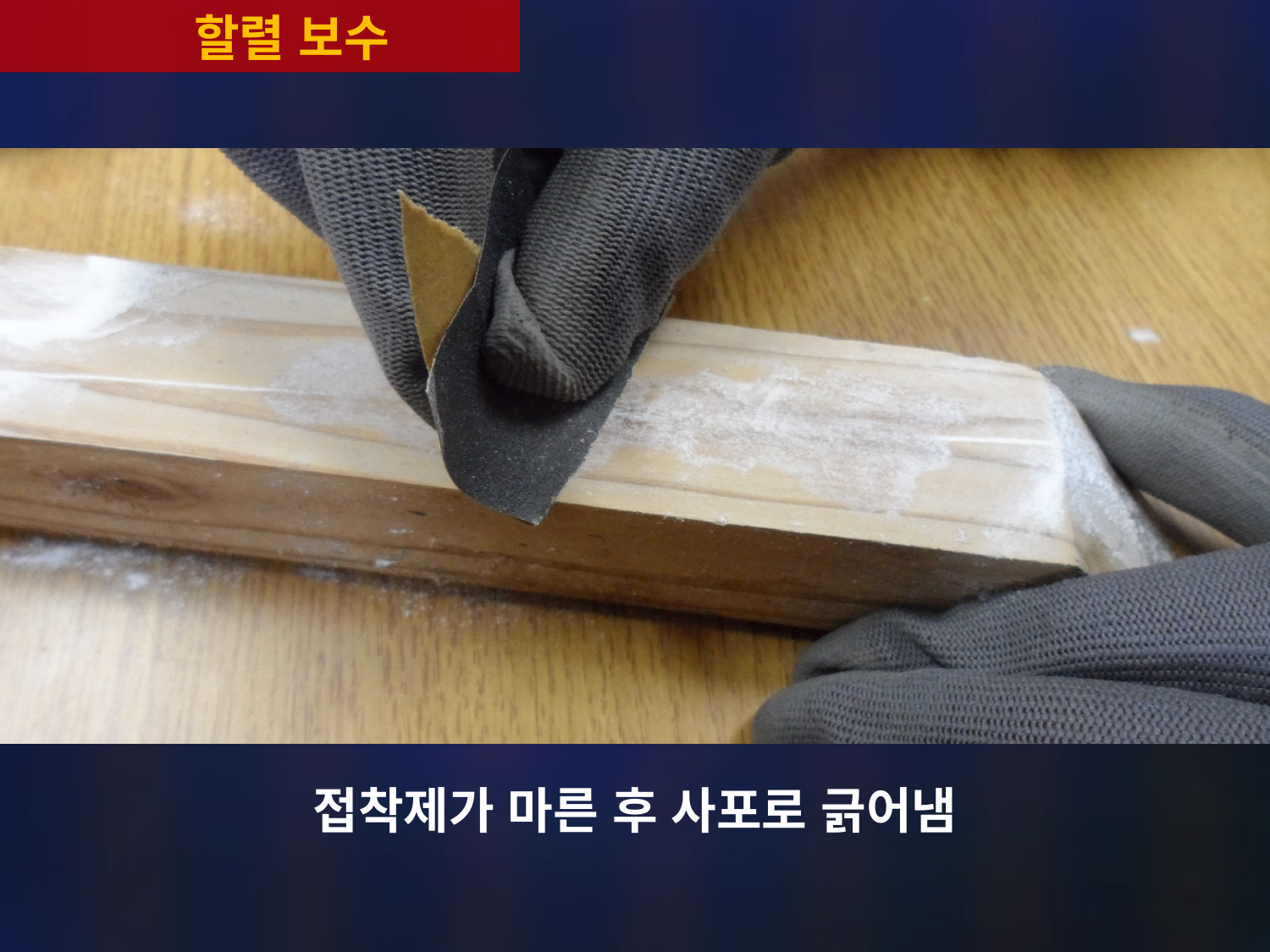

할렬 보수

접착제가 마른 후 사포로 긁어냄